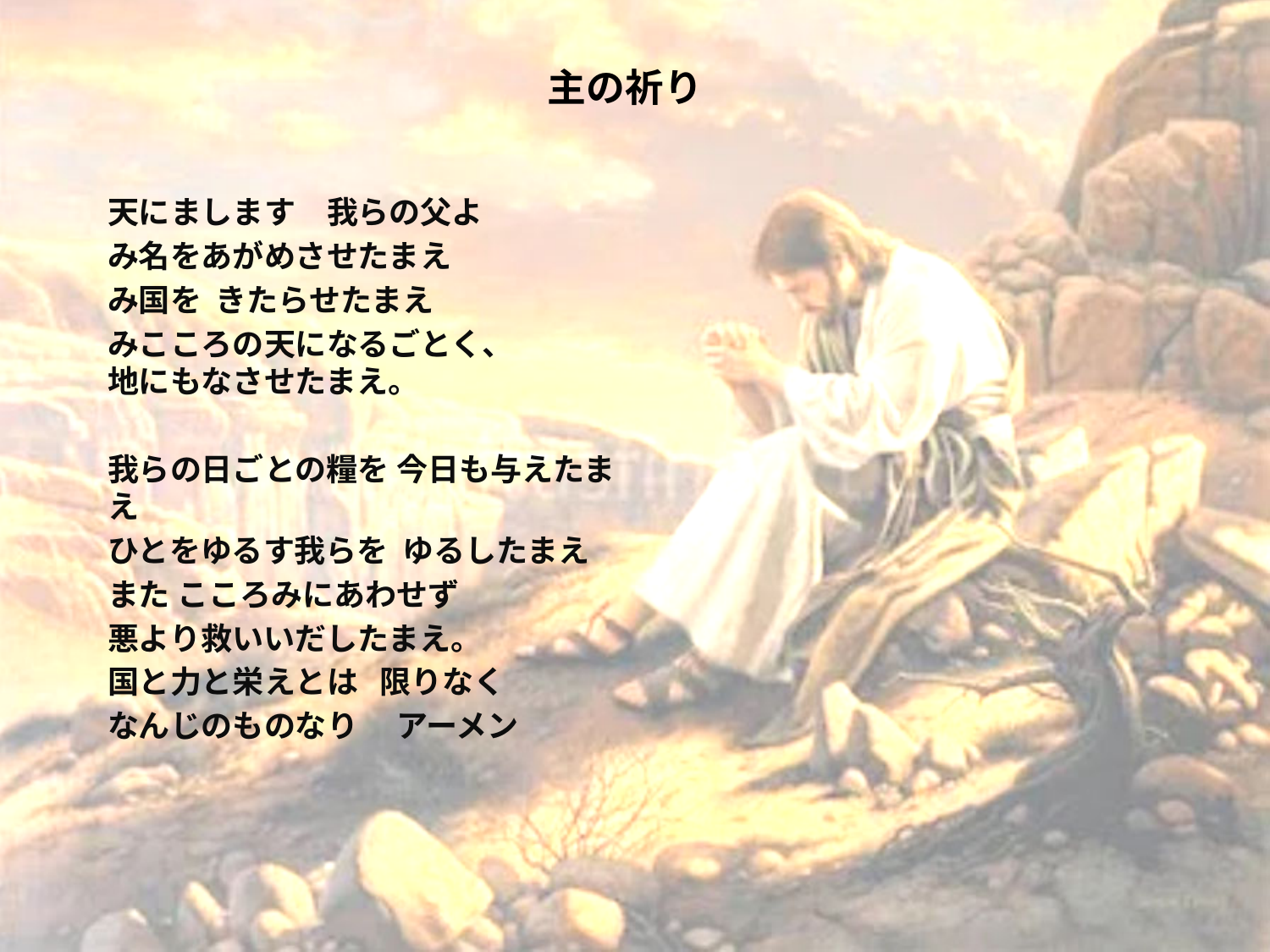

# 主の祈り
天にまします　我らの父よ
み名をあがめさせたまえ
み国を  きたらせたまえ
みこころの天になるごとく、
地にもなさせたまえ。

我らの日ごとの糧を 今日も与えたまえ
ひとをゆるす我らを  ゆるしたまえ
また こころみにあわせず
悪より救いいだしたまえ。
国と力と栄えとは   限りなく
なんじのものなり　 アーメン